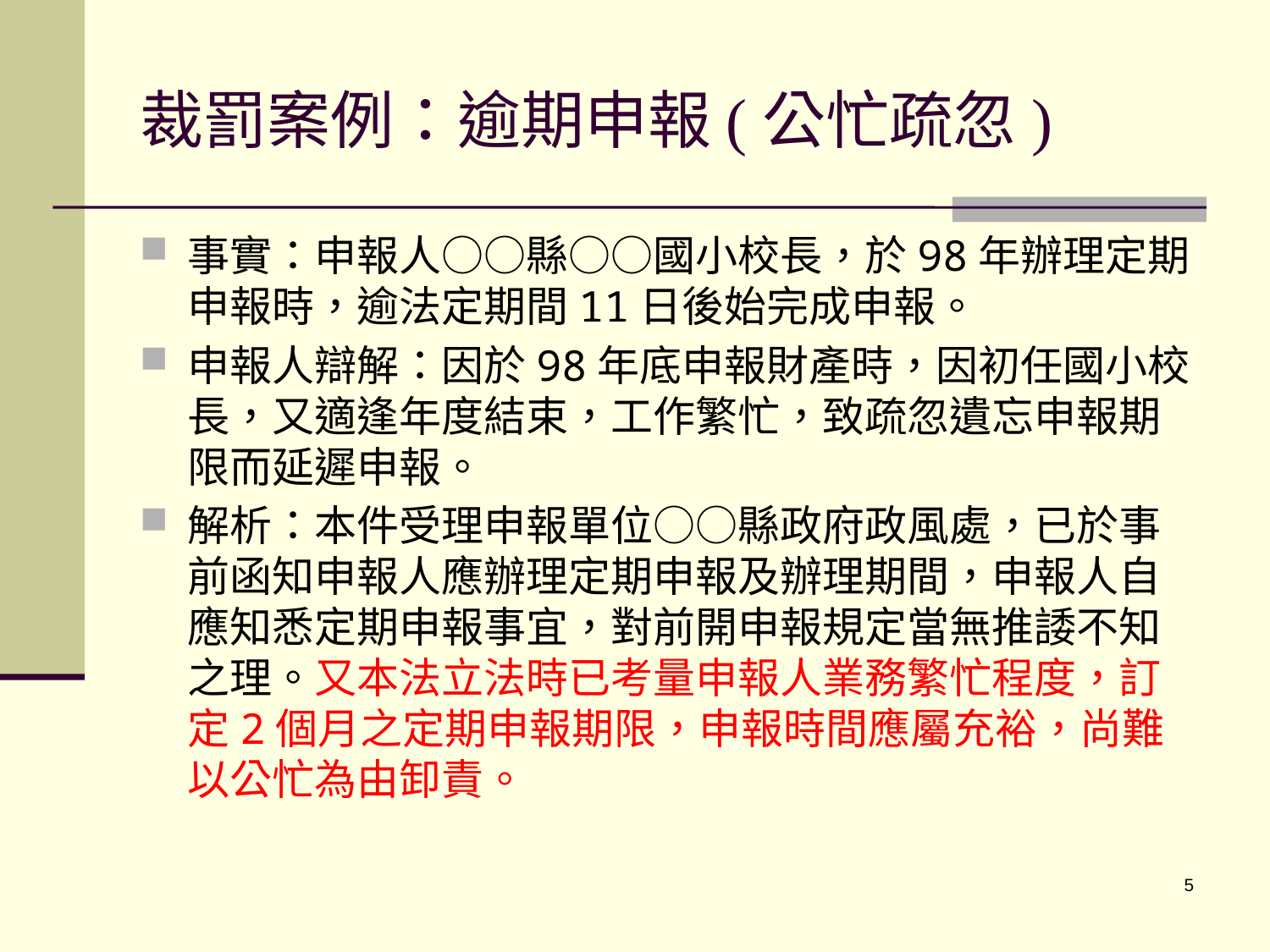

# 裁罰案例：逾期申報(公忙疏忽)
事實：申報人○○縣○○國小校長，於98年辦理定期申報時，逾法定期間11日後始完成申報。
申報人辯解：因於98年底申報財產時，因初任國小校長，又適逢年度結束，工作繁忙，致疏忽遺忘申報期限而延遲申報。
解析：本件受理申報單位○○縣政府政風處，已於事前函知申報人應辦理定期申報及辦理期間，申報人自應知悉定期申報事宜，對前開申報規定當無推諉不知之理。又本法立法時已考量申報人業務繁忙程度，訂定2個月之定期申報期限，申報時間應屬充裕，尚難以公忙為由卸責。
5